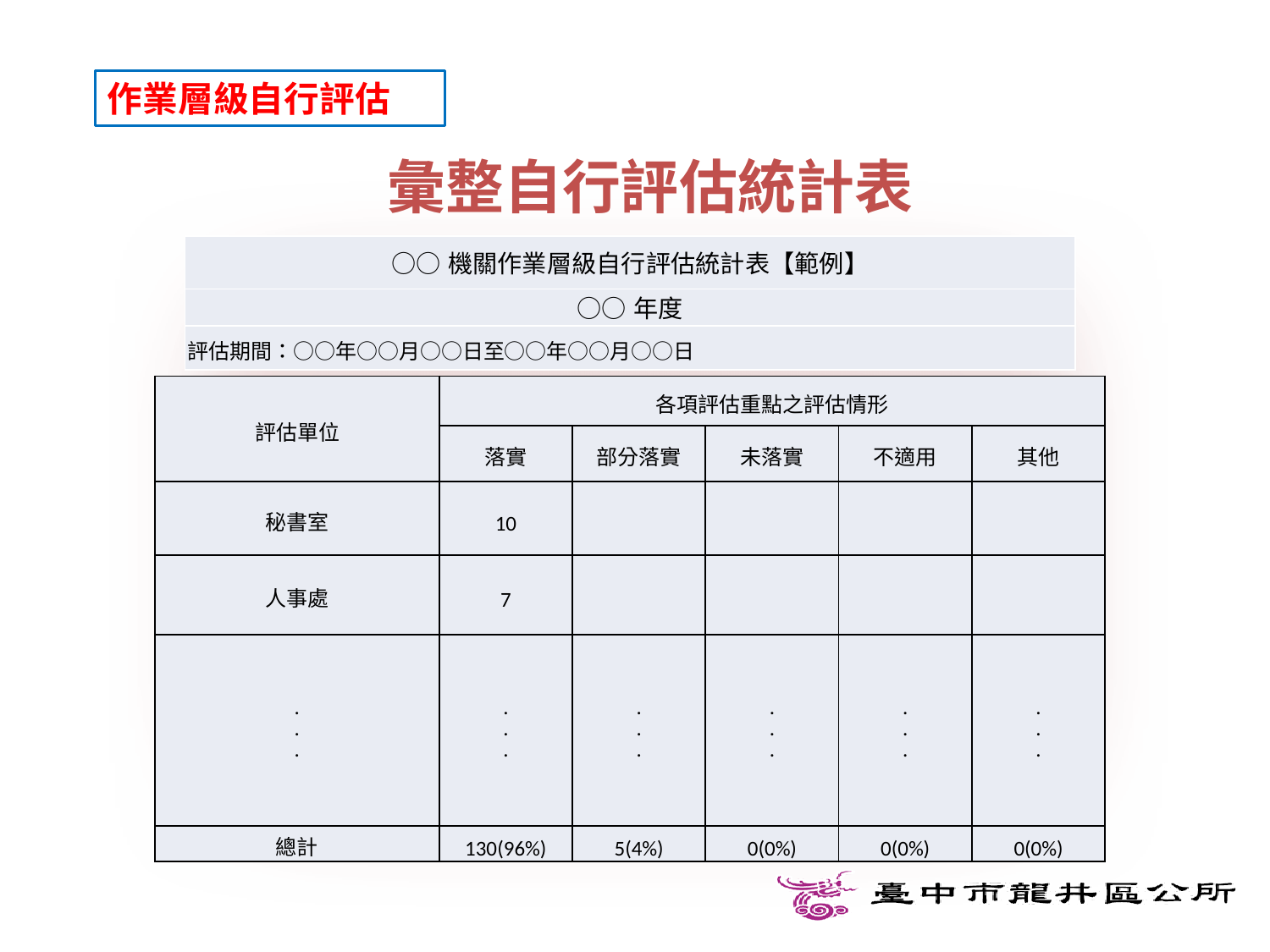

作業層級自行評估
彙整自行評估統計表
| ○○機關作業層級自行評估統計表【範例】 |
| --- |
| ○○年度 |
| 評估期間：○○年○○月○○日至○○年○○月○○日 |
| 評估單位 | 各項評估重點之評估情形 |  |  |  |  |
| --- | --- | --- | --- | --- | --- |
|  | 落實 | 部分落實 | 未落實 | 不適用 | 其他 |
| 秘書室 | 10 |  |  |  |  |
| 人事處 | 7 |  |  |  |  |
| . . . | . . . | . . . | . . . | . . . | . . . |
| 總計 | 130(96%) | 5(4%) | 0(0%) | 0(0%) | 0(0%) |